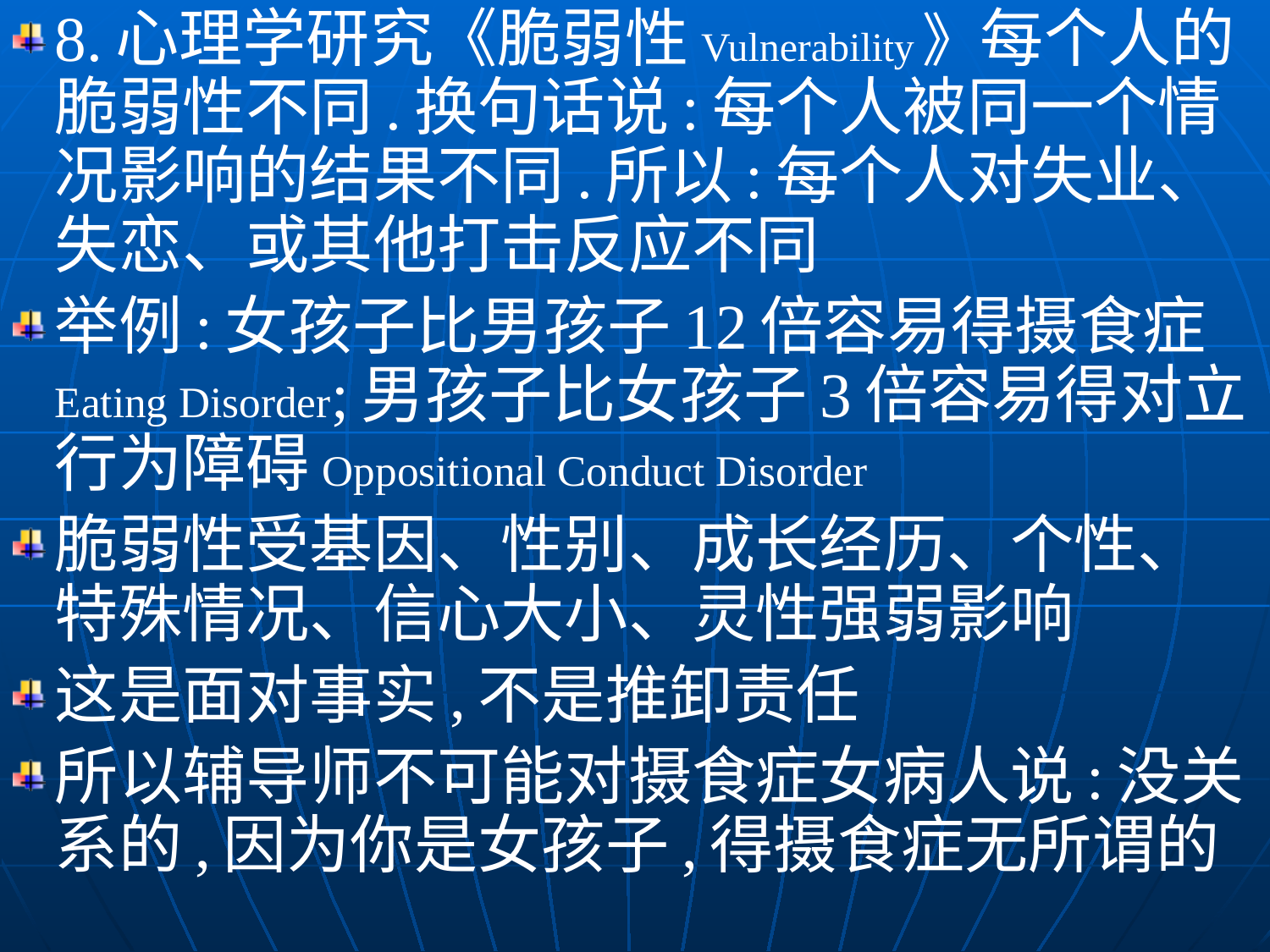

8.心理学研究《脆弱性Vulnerability》每个人的脆弱性不同.换句话说:每个人被同一个情况影响的结果不同.所以:每个人对失业、失恋、或其他打击反应不同
举例:女孩子比男孩子12倍容易得摄食症Eating Disorder;男孩子比女孩子3倍容易得对立行为障碍Oppositional Conduct Disorder
脆弱性受基因、性别、成长经历、个性、特殊情况、信心大小、灵性强弱影响
这是面对事实,不是推卸责任
所以辅导师不可能对摄食症女病人说:没关系的,因为你是女孩子,得摄食症无所谓的